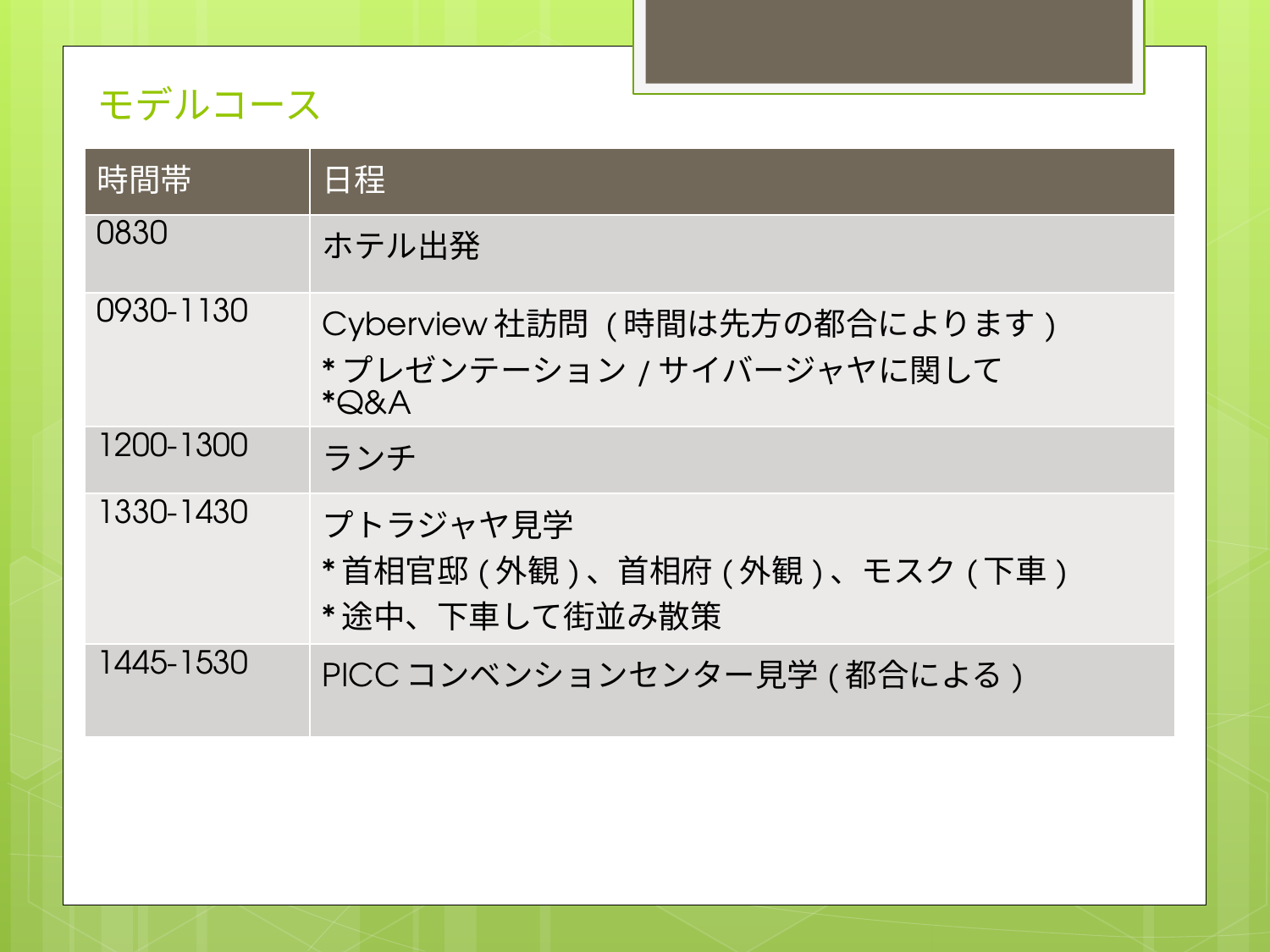

モデルコース
#
| 時間帯 | 日程 |
| --- | --- |
| 0830 | ホテル出発 |
| 0930-1130 | Cyberview社訪問 (時間は先方の都合によります) \*プレゼンテーション/サイバージャヤに関して \*Q&A |
| 1200-1300 | ランチ |
| 1330-1430 | プトラジャヤ見学 \*首相官邸(外観)、首相府(外観)、モスク(下車) \*途中、下車して街並み散策 |
| 1445-1530 | PICCコンベンションセンター見学(都合による) |